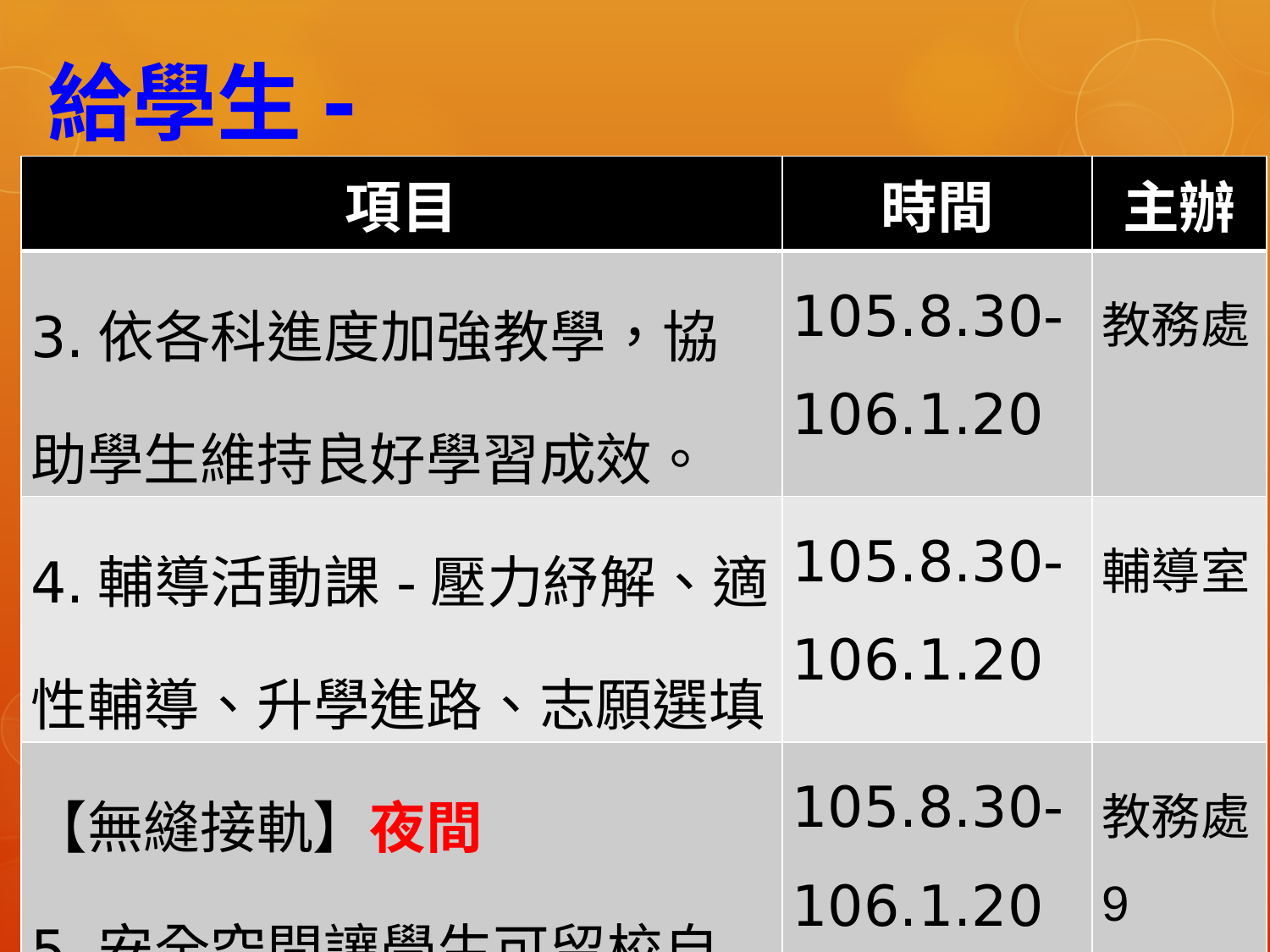

# 給學生-
| 項目 | 時間 | 主辦 |
| --- | --- | --- |
| 3.依各科進度加強教學，協助學生維持良好學習成效。 | 105.8.30-106.1.20 | 教務處 |
| 4.輔導活動課-壓力紓解、適性輔導、升學進路、志願選填 | 105.8.30-106.1.20 | 輔導室 |
| 【無縫接軌】夜間 5.安全空間讓學生可留校自習 | 105.8.30-106.1.20 | 教務處 9 導 |